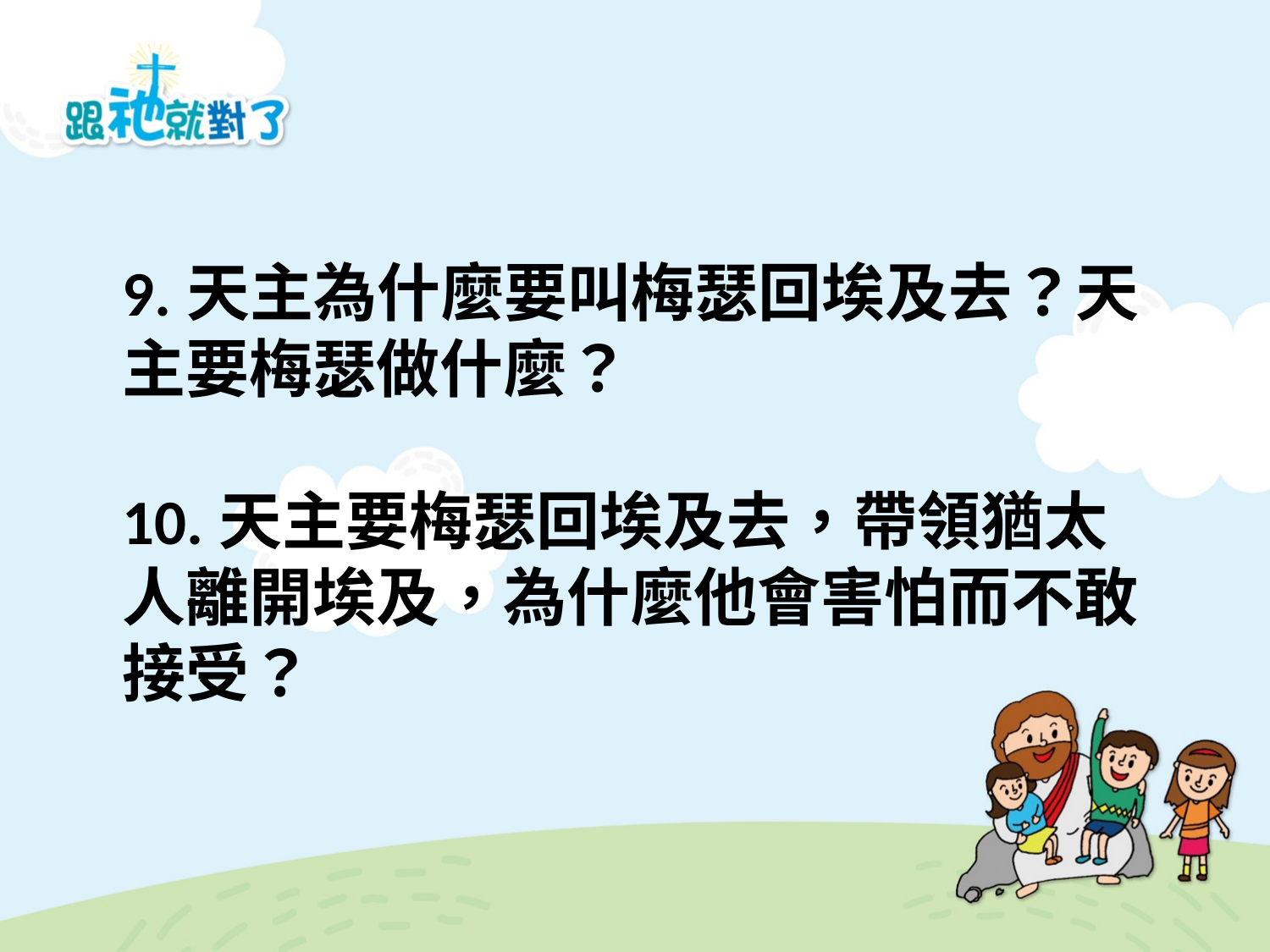

9.天主為什麼要叫梅瑟回埃及去？天主要梅瑟做什麼？

10.天主要梅瑟回埃及去，帶領猶太人離開埃及，為什麼他會害怕而不敢接受？